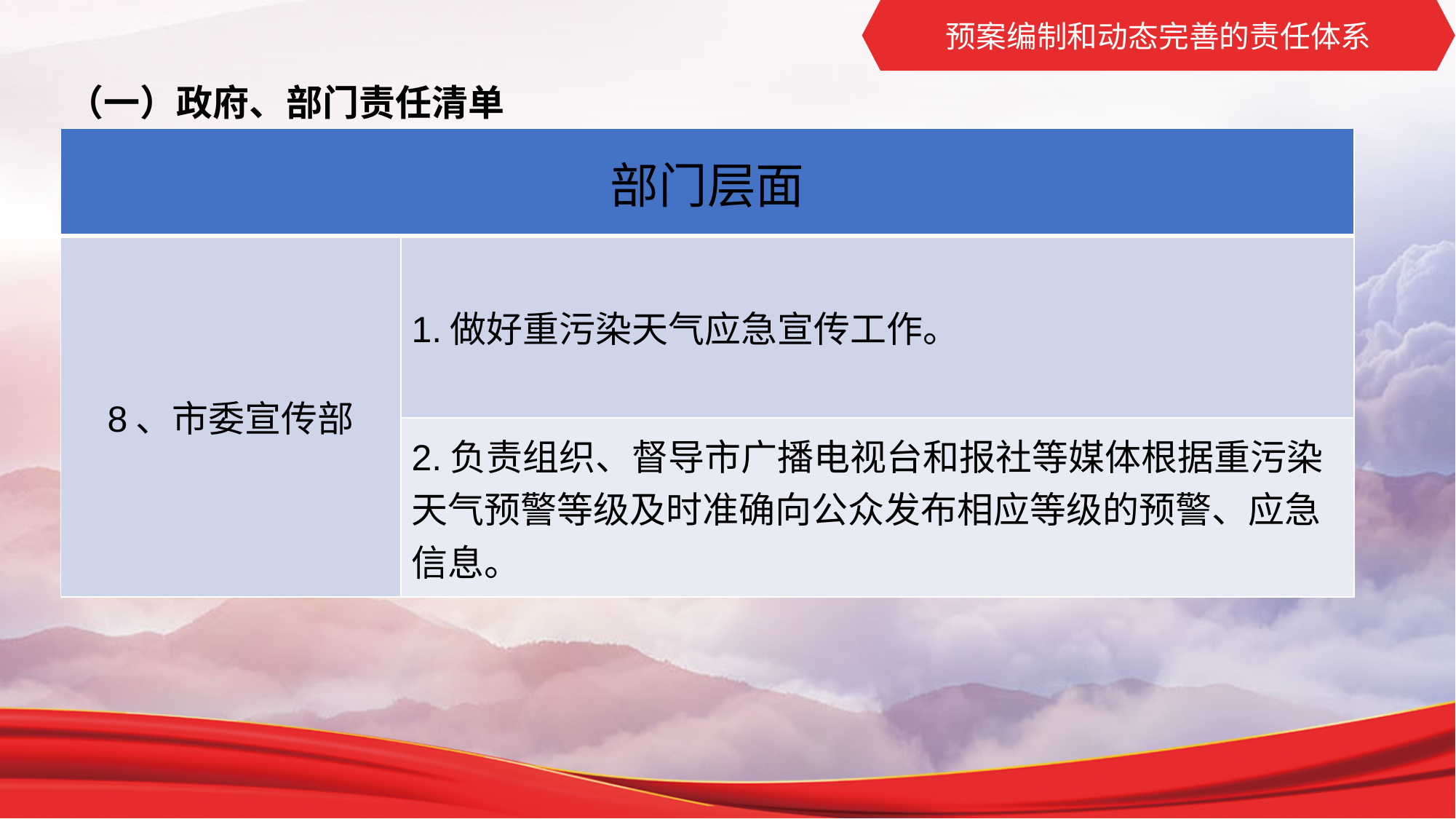

预案编制和动态完善的责任体系
（一）政府、部门责任清单
| 部门层面 |  |
| --- | --- |
| 8、市委宣传部 | 1.做好重污染天气应急宣传工作。 |
|  | 2.负责组织、督导市广播电视台和报社等媒体根据重污染天气预警等级及时准确向公众发布相应等级的预警、应急信息。 |